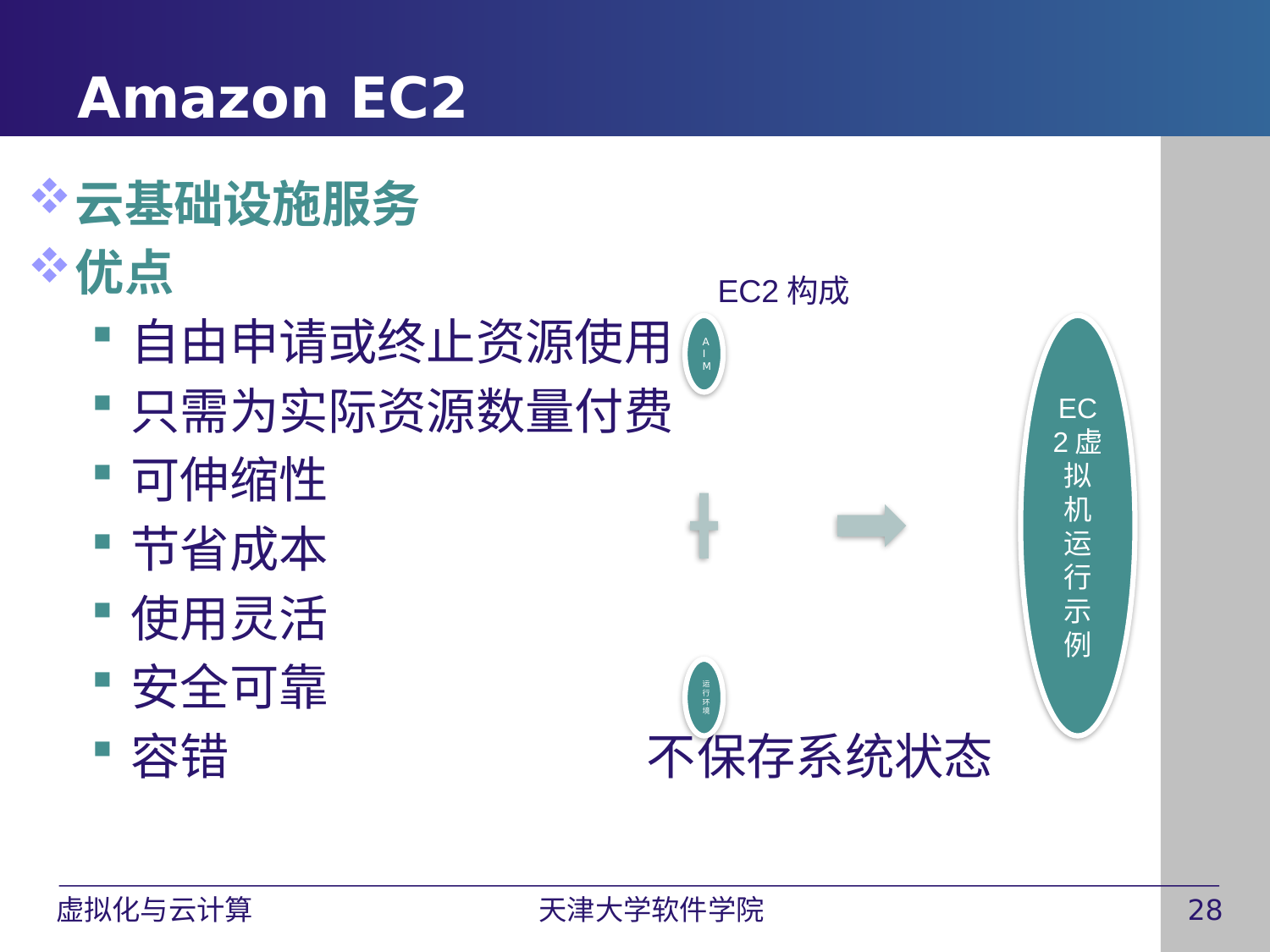

# Amazon EC2
云基础设施服务
优点
自由申请或终止资源使用
只需为实际资源数量付费
可伸缩性
节省成本
使用灵活
安全可靠
容错                                      不保存系统状态
EC2构成
AIM
运行环境
EC2虚拟机运行示例